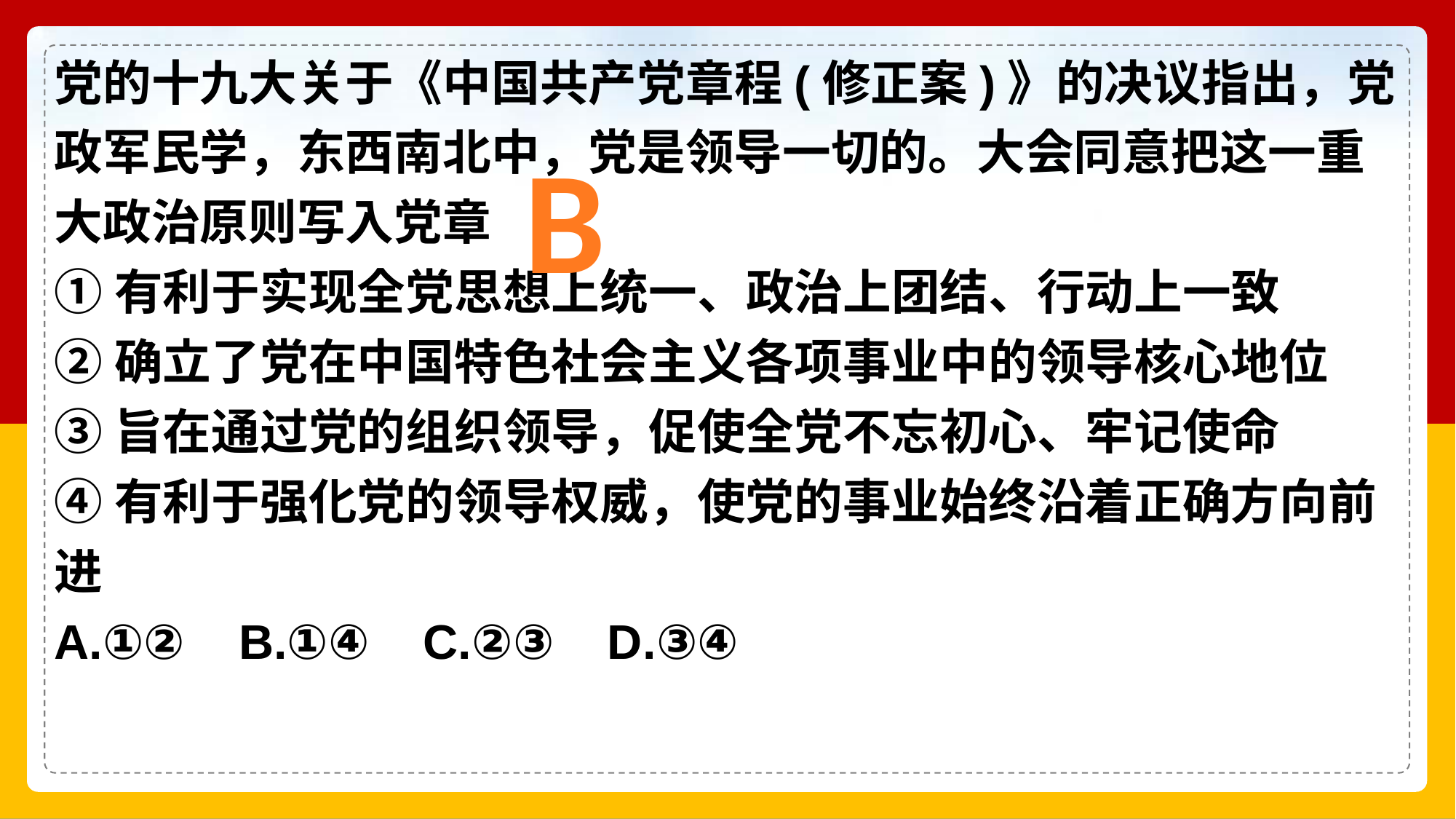

党的十九大关于《中国共产党章程(修正案)》的决议指出，党政军民学，东西南北中，党是领导一切的。大会同意把这一重大政治原则写入党章
①有利于实现全党思想上统一、政治上团结、行动上一致
②确立了党在中国特色社会主义各项事业中的领导核心地位
③旨在通过党的组织领导，促使全党不忘初心、牢记使命
④有利于强化党的领导权威，使党的事业始终沿着正确方向前进
A.①②    B.①④    C.②③    D.③④
B